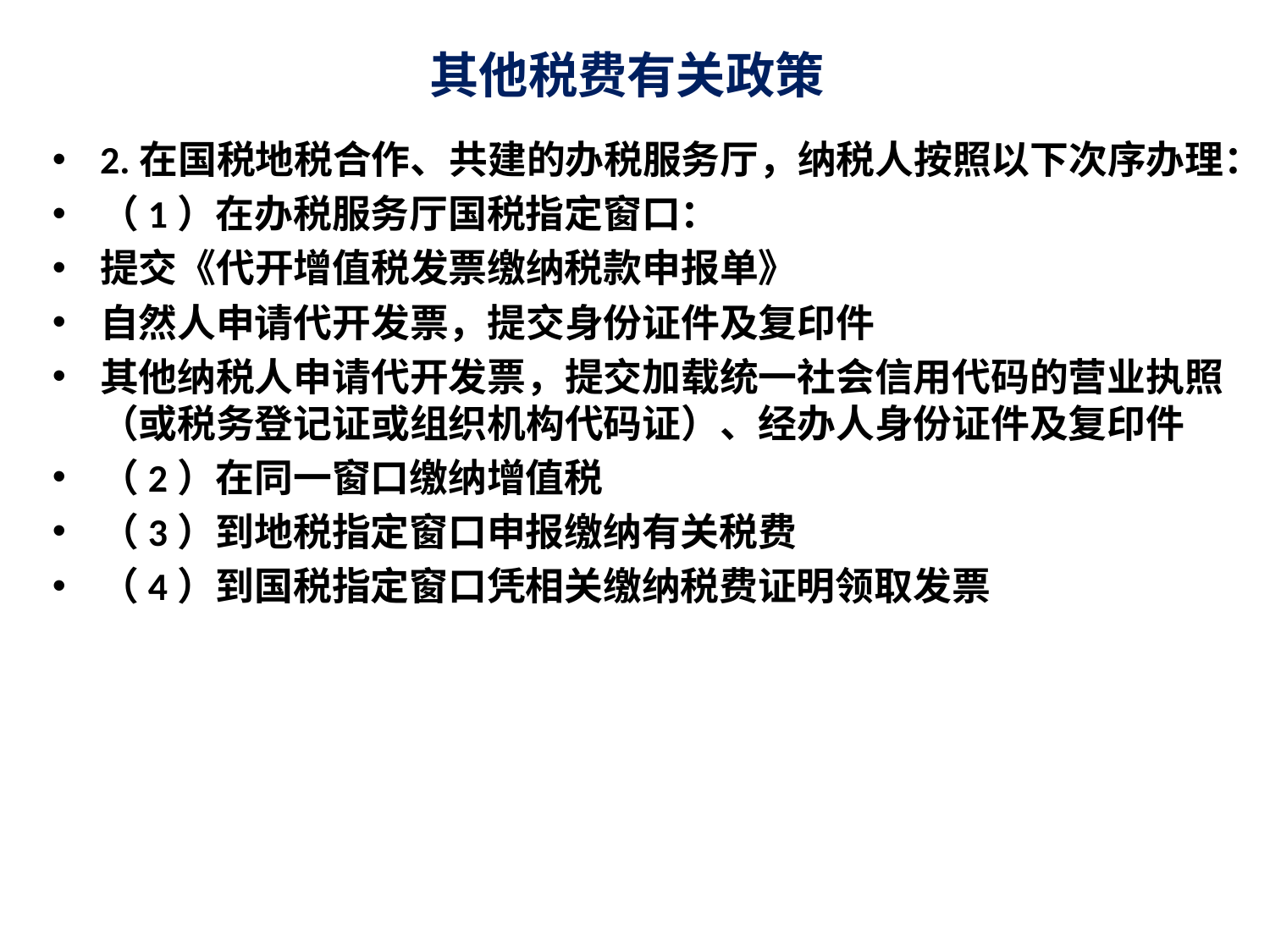

# 其他税费有关政策
2.在国税地税合作、共建的办税服务厅，纳税人按照以下次序办理：
（1）在办税服务厅国税指定窗口：
提交《代开增值税发票缴纳税款申报单》
自然人申请代开发票，提交身份证件及复印件
其他纳税人申请代开发票，提交加载统一社会信用代码的营业执照（或税务登记证或组织机构代码证）、经办人身份证件及复印件
（2）在同一窗口缴纳增值税
（3）到地税指定窗口申报缴纳有关税费
（4）到国税指定窗口凭相关缴纳税费证明领取发票